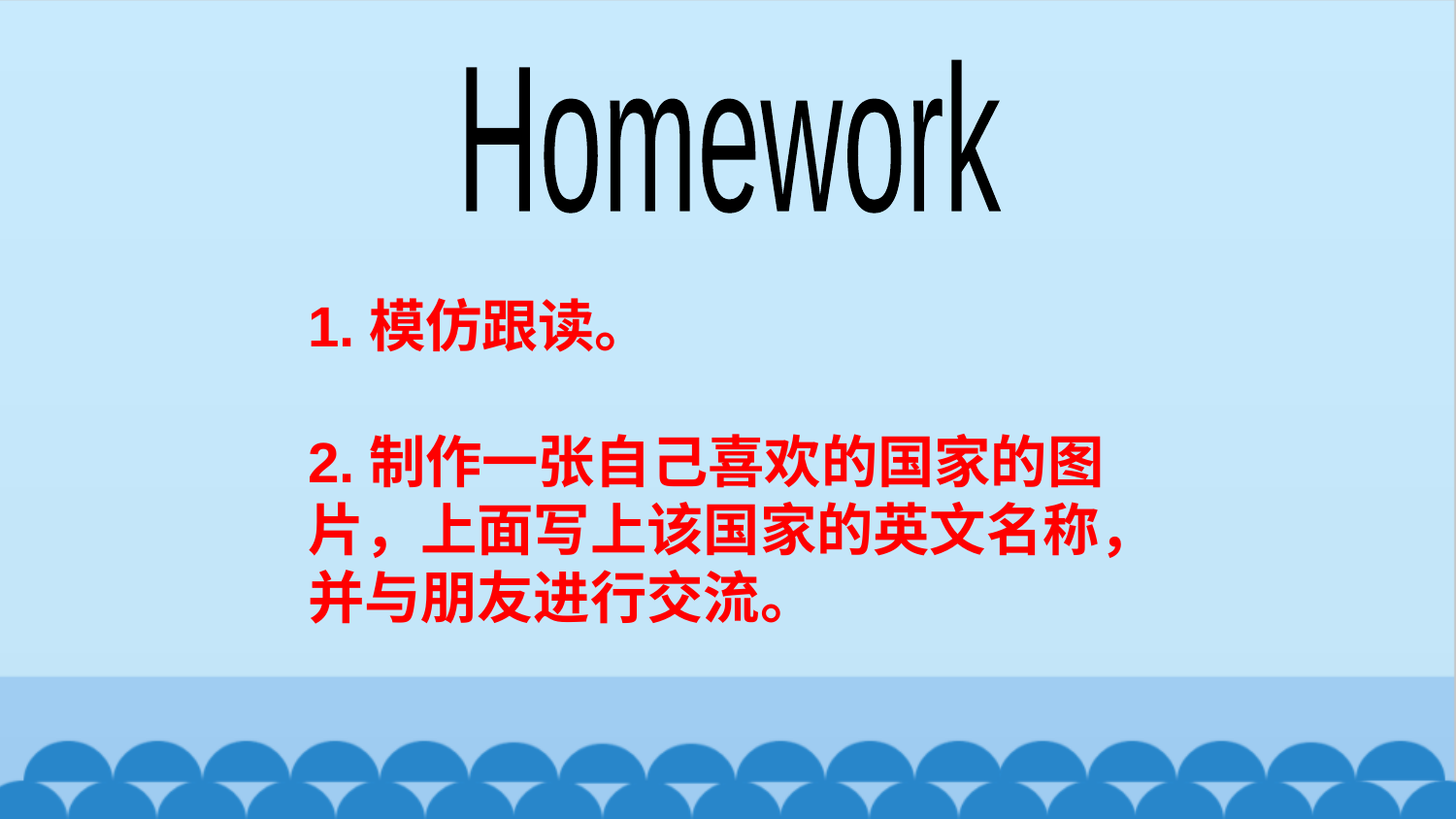

Homework
1.模仿跟读。

2.制作一张自己喜欢的国家的图片，上面写上该国家的英文名称，并与朋友进行交流。